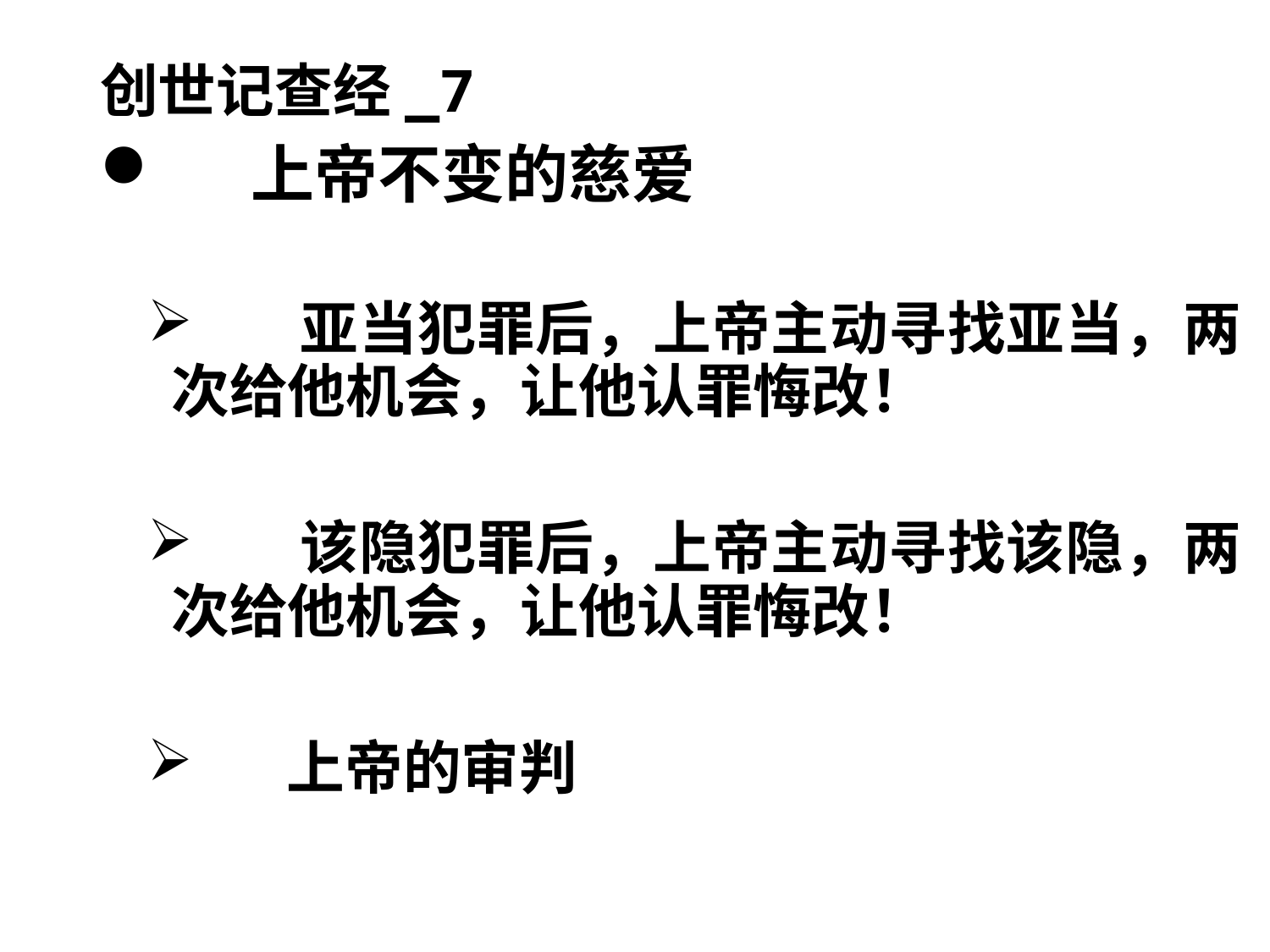

# 创世记查经_7
	上帝不变的慈爱

 	亚当犯罪后，上帝主动寻找亚当，两次给他机会，让他认罪悔改！

 	该隐犯罪后，上帝主动寻找该隐，两次给他机会，让他认罪悔改！

      上帝的审判